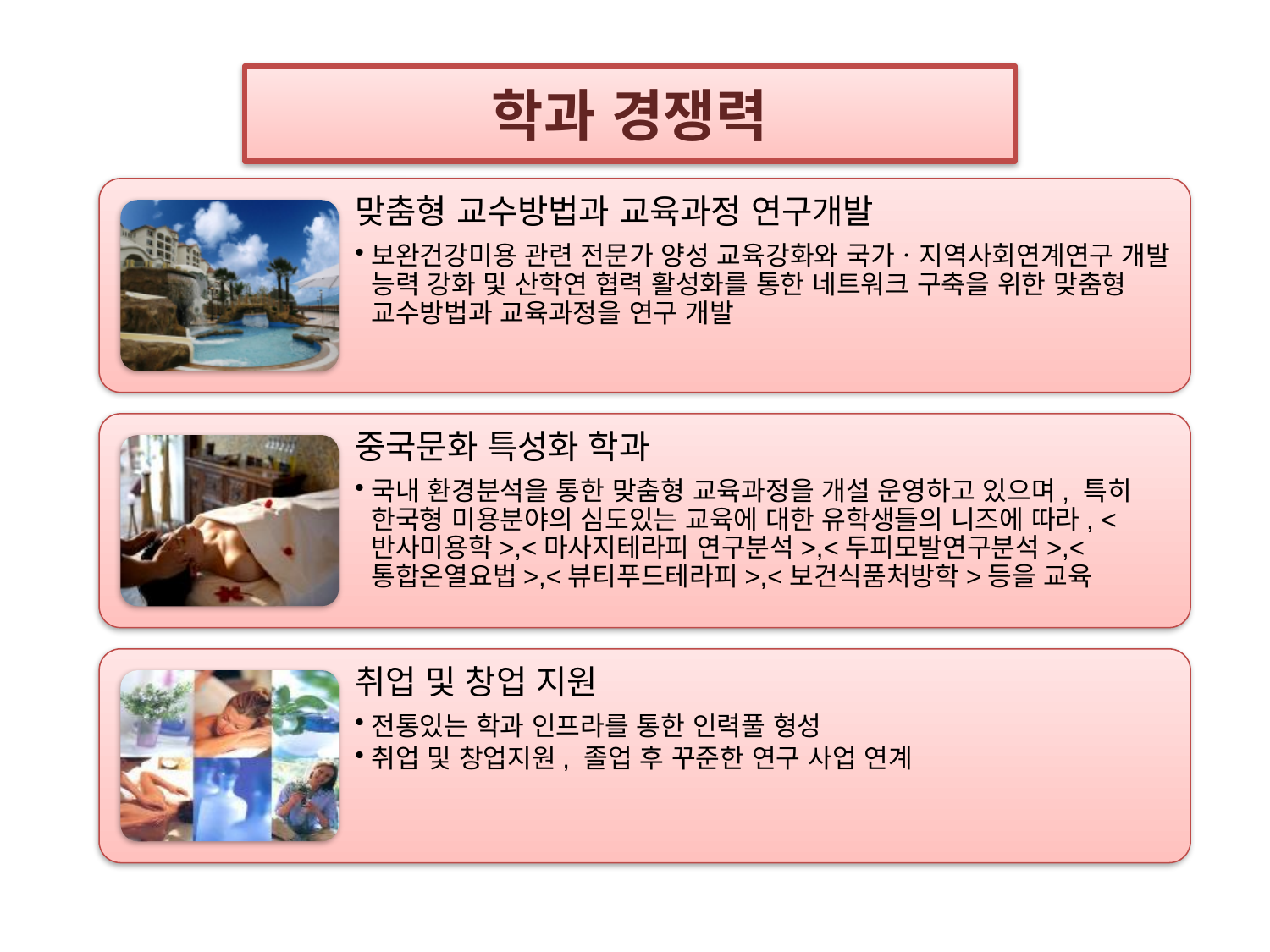

학과 경쟁력
맞춤형 교수방법과 교육과정 연구개발
보완건강미용 관련 전문가 양성 교육강화와 국가ㆍ지역사회연계연구 개발 능력 강화 및 산학연 협력 활성화를 통한 네트워크 구축을 위한 맞춤형 교수방법과 교육과정을 연구 개발
중국문화 특성화 학과
국내 환경분석을 통한 맞춤형 교육과정을 개설 운영하고 있으며, 특히 한국형 미용분야의 심도있는 교육에 대한 유학생들의 니즈에 따라, <반사미용학>,<마사지테라피 연구분석>,<두피모발연구분석>,<통합온열요법>,<뷰티푸드테라피>,<보건식품처방학>등을 교육
취업 및 창업 지원
전통있는 학과 인프라를 통한 인력풀 형성
취업 및 창업지원, 졸업 후 꾸준한 연구 사업 연계